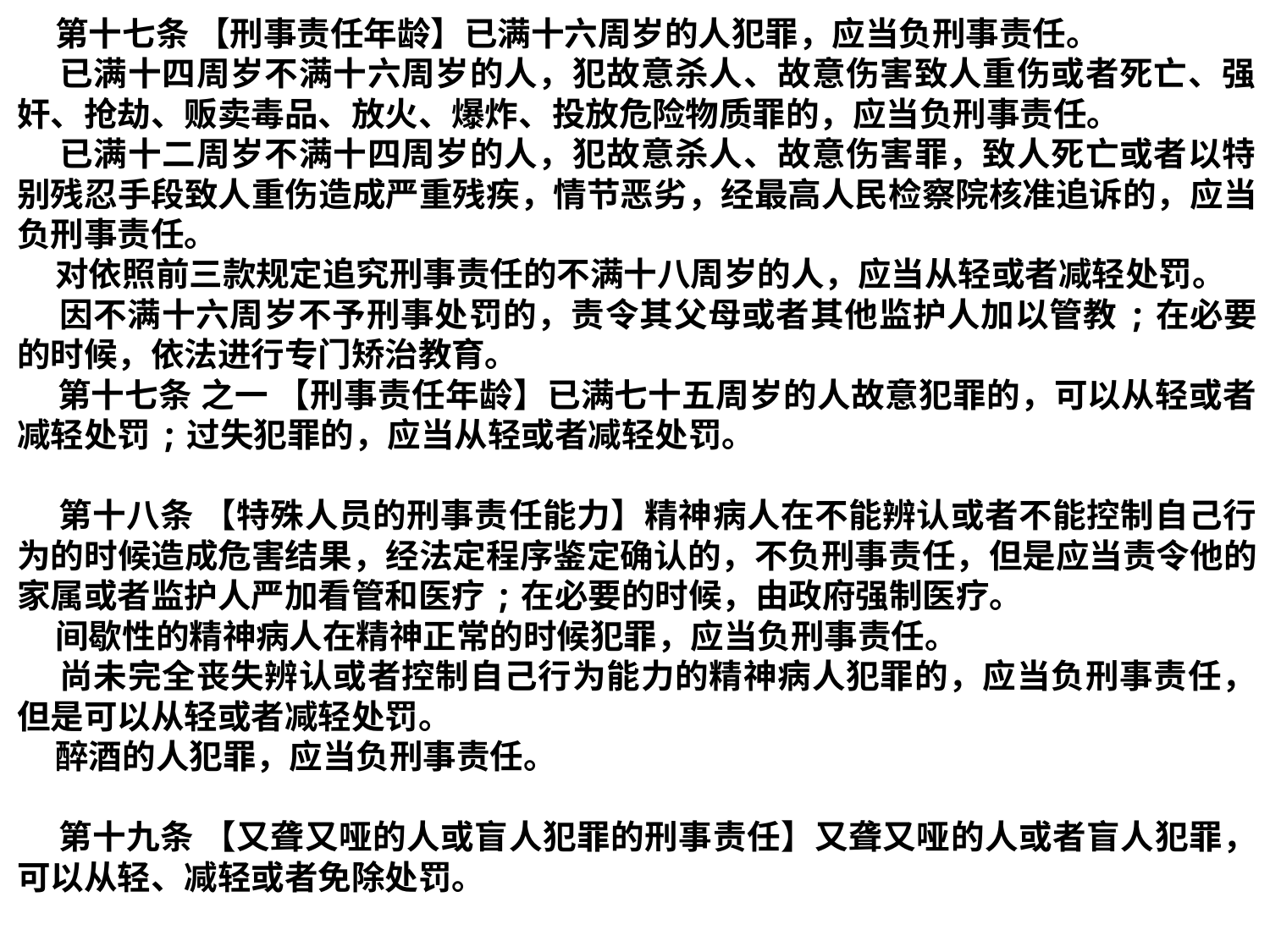

第十七条 【刑事责任年龄】已满十六周岁的人犯罪，应当负刑事责任。
    已满十四周岁不满十六周岁的人，犯故意杀人、故意伤害致人重伤或者死亡、强奸、抢劫、贩卖毒品、放火、爆炸、投放危险物质罪的，应当负刑事责任。
    已满十二周岁不满十四周岁的人，犯故意杀人、故意伤害罪，致人死亡或者以特别残忍手段致人重伤造成严重残疾，情节恶劣，经最高人民检察院核准追诉的，应当负刑事责任。
    对依照前三款规定追究刑事责任的不满十八周岁的人，应当从轻或者减轻处罚。
    因不满十六周岁不予刑事处罚的，责令其父母或者其他监护人加以管教;在必要的时候，依法进行专门矫治教育。
    第十七条 之一 【刑事责任年龄】已满七十五周岁的人故意犯罪的，可以从轻或者减轻处罚;过失犯罪的，应当从轻或者减轻处罚。

    第十八条 【特殊人员的刑事责任能力】精神病人在不能辨认或者不能控制自己行为的时候造成危害结果，经法定程序鉴定确认的，不负刑事责任，但是应当责令他的家属或者监护人严加看管和医疗;在必要的时候，由政府强制医疗。
    间歇性的精神病人在精神正常的时候犯罪，应当负刑事责任。
    尚未完全丧失辨认或者控制自己行为能力的精神病人犯罪的，应当负刑事责任，但是可以从轻或者减轻处罚。
    醉酒的人犯罪，应当负刑事责任。

    第十九条 【又聋又哑的人或盲人犯罪的刑事责任】又聋又哑的人或者盲人犯罪，可以从轻、减轻或者免除处罚。